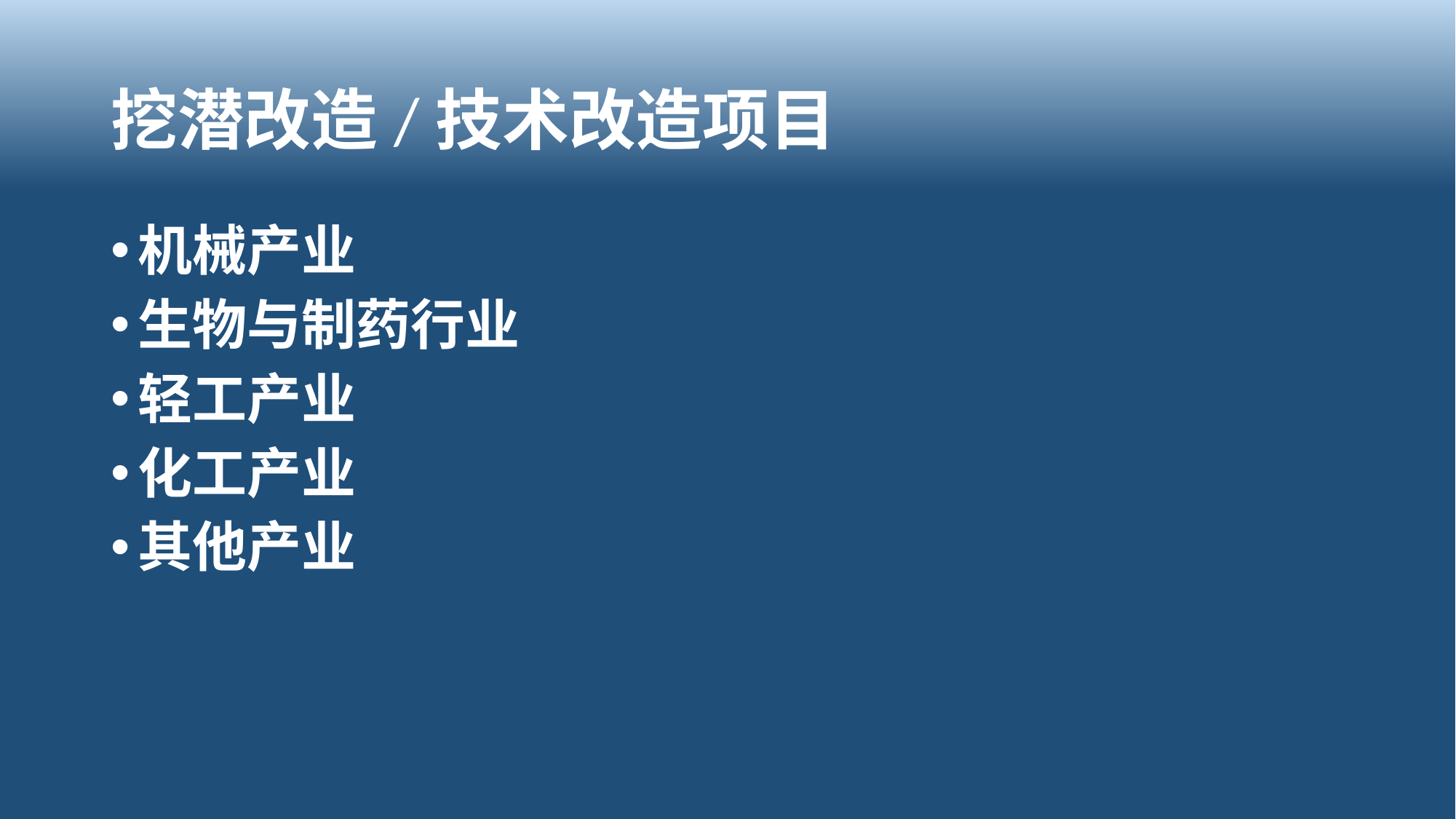

# 挖潜改造/技术改造项目
机械产业
生物与制药行业
轻工产业
化工产业
其他产业